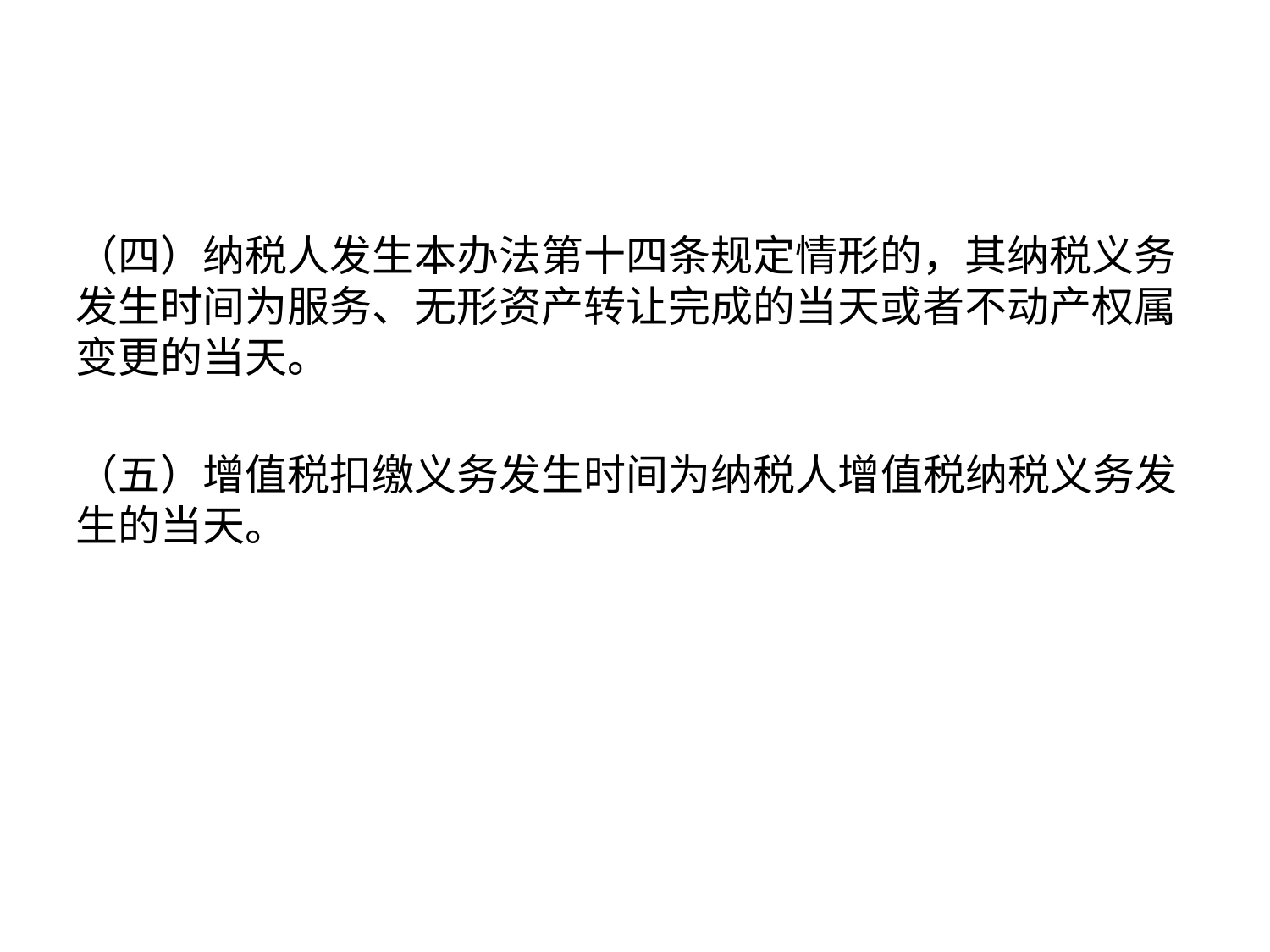

（四）纳税人发生本办法第十四条规定情形的，其纳税义务发生时间为服务、无形资产转让完成的当天或者不动产权属变更的当天。

（五）增值税扣缴义务发生时间为纳税人增值税纳税义务发生的当天。